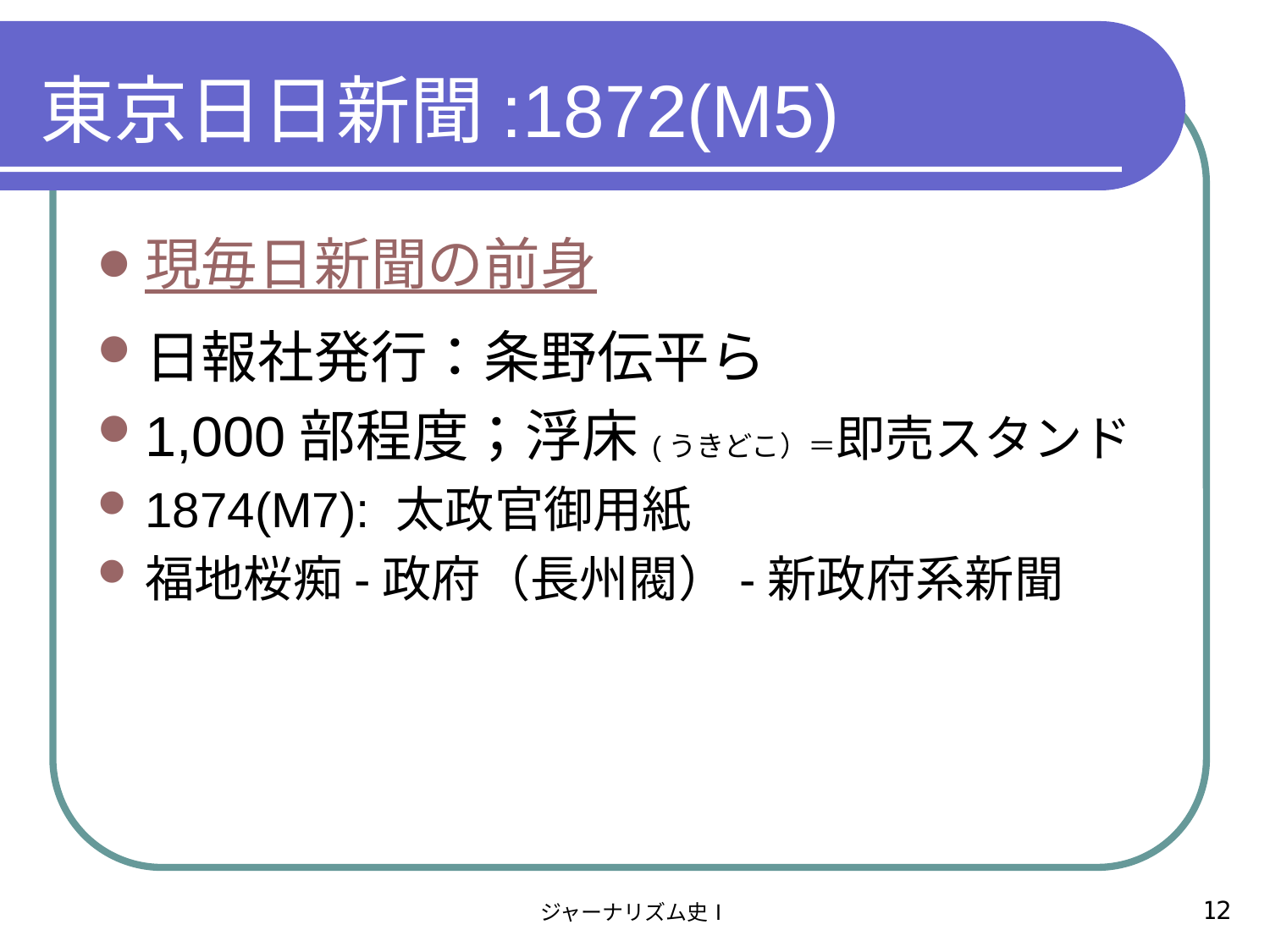

東京日日新聞:1872(M5)
現毎日新聞の前身
日報社発行：条野伝平ら
1,000部程度；浮床(うきどこ）＝即売スタンド
1874(M7): 太政官御用紙
福地桜痴-政府（長州閥）-新政府系新聞

12
ジャーナリズム史Ⅰ